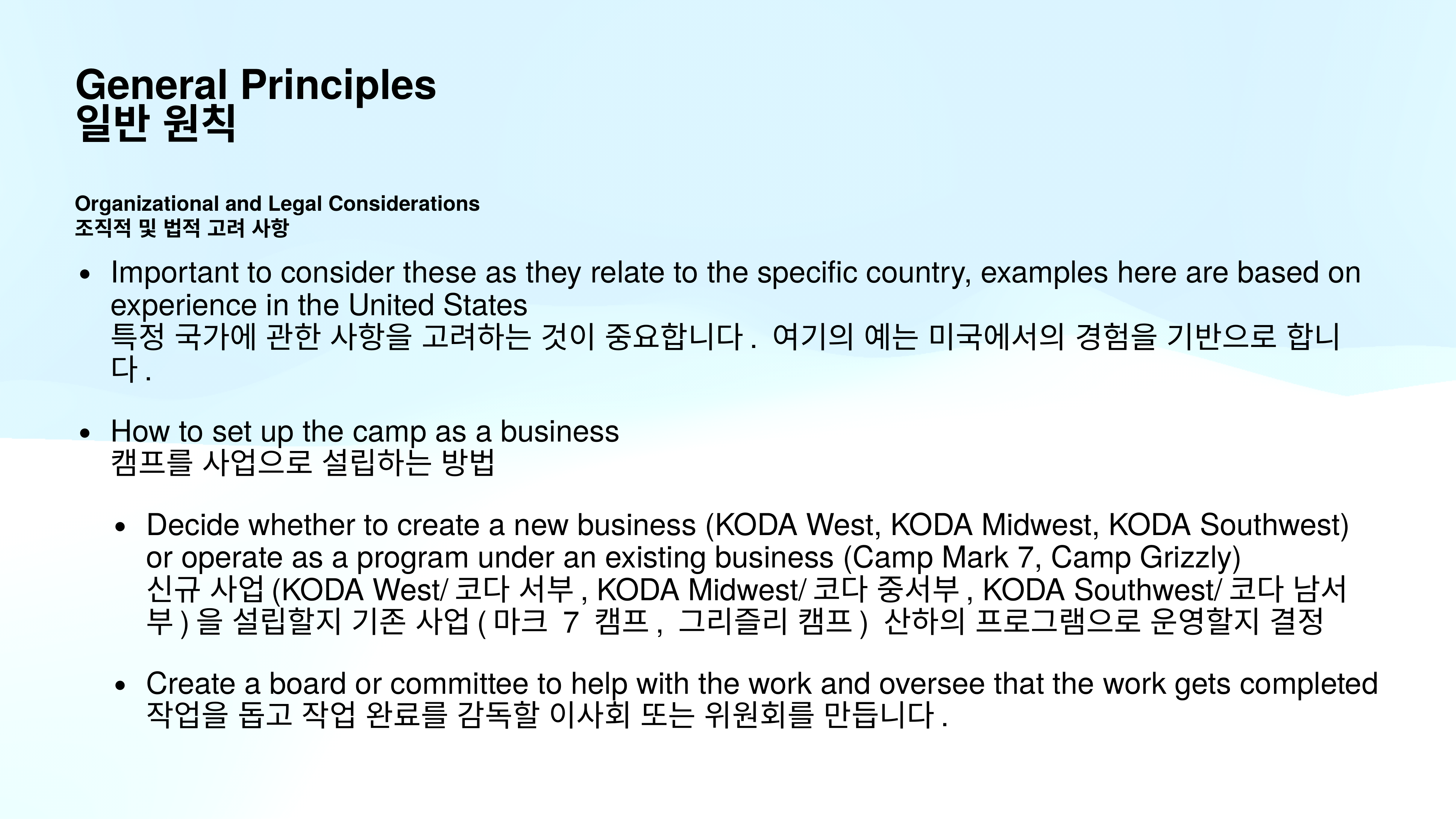

# General Principles 일반 원칙
Organizational and Legal Considerations
조직적 및 법적 고려 사항
Important to consider these as they relate to the specific country, examples here are based on experience in the United States
특정 국가에 관한 사항을 고려하는 것이 중요합니다. 여기의 예는 미국에서의 경험을 기반으로 합니다.
How to set up the camp as a business
캠프를 사업으로 설립하는 방법
Decide whether to create a new business (KODA West, KODA Midwest, KODA Southwest) or operate as a program under an existing business (Camp Mark 7, Camp Grizzly)
신규 사업(KODA West/코다 서부, KODA Midwest/코다 중서부, KODA Southwest/코다 남서부)을 설립할지 기존 사업(마크 7 캠프, 그리즐리 캠프) 산하의 프로그램으로 운영할지 결정
Create a board or committee to help with the work and oversee that the work gets completed
작업을 돕고 작업 완료를 감독할 이사회 또는 위원회를 만듭니다.